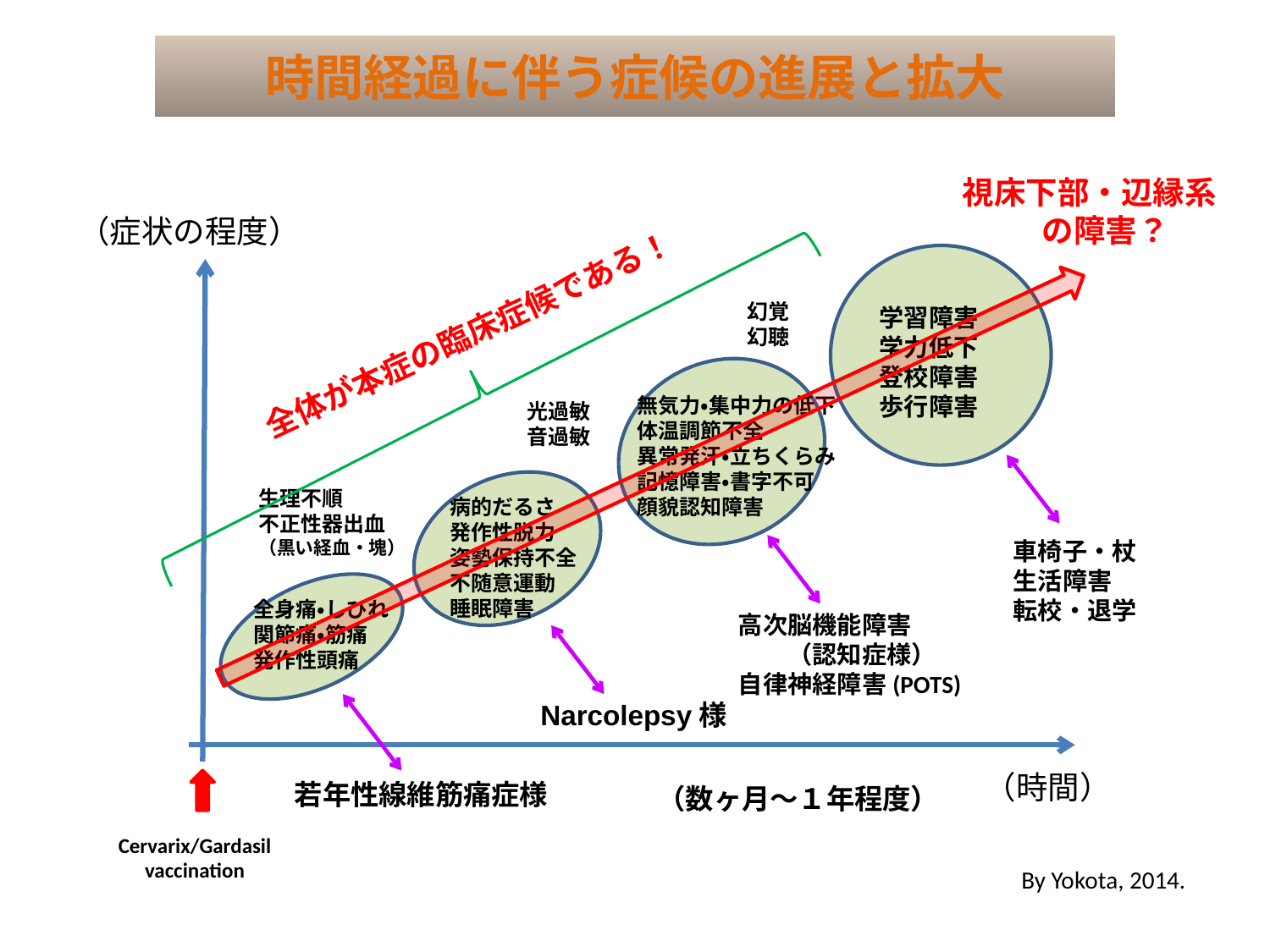

# 時間経過に伴う症候の進展と拡大
視床下部・辺縁系　の障害？
（症状の程度）

幻覚
幻聴
学習障害
学力低下
登校障害
歩行障害
全体が本症の臨床症候である！

無気力・集中力の低下
体温調節不全
異常発汗・立ちくらみ
記憶障害・書字不可
顔貌認知障害
光過敏
音過敏

生理不順
不正性器出血
（黒い経血・塊）
病的だるさ
発作性脱力
姿勢保持不全
不随意運動
睡眠障害
車椅子・杖
生活障害
転校・退学

全身痛・しびれ
関節痛・筋痛
発作性頭痛
高次脳機能障害
　　（認知症様）
自律神経障害(POTS)
Narcolepsy様
（時間）

若年性線維筋痛症様
（数ヶ月〜１年程度）
Cervarix/Gardasil
vaccination
By Yokota, 2014.